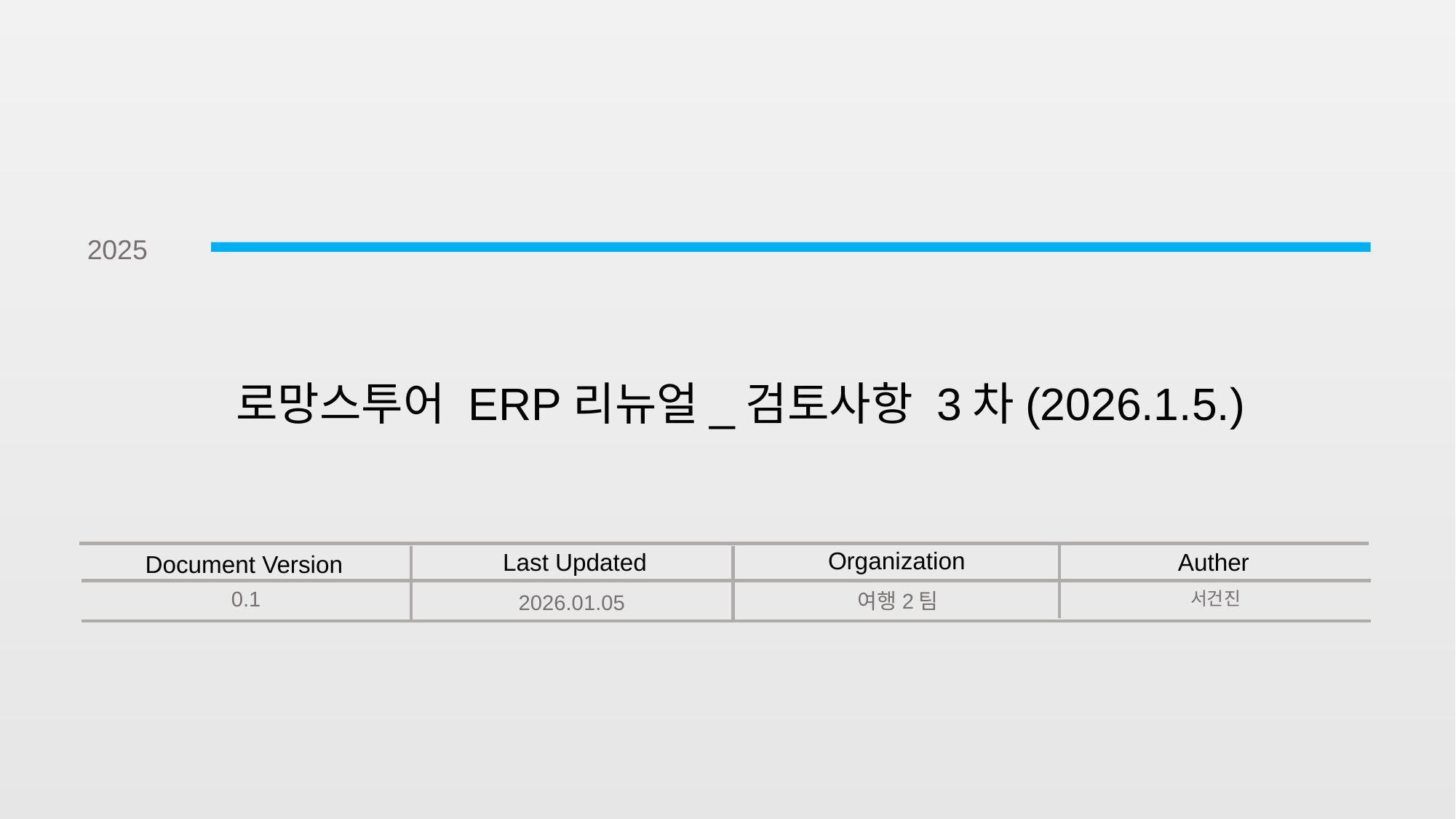

2025

로망스투어 ERP리뉴얼_검토사항 3차(2026.1.5.)
Organization
Auther
Last Updated
Document Version
0.1
서건진
여행2팀
2026.01.05
1